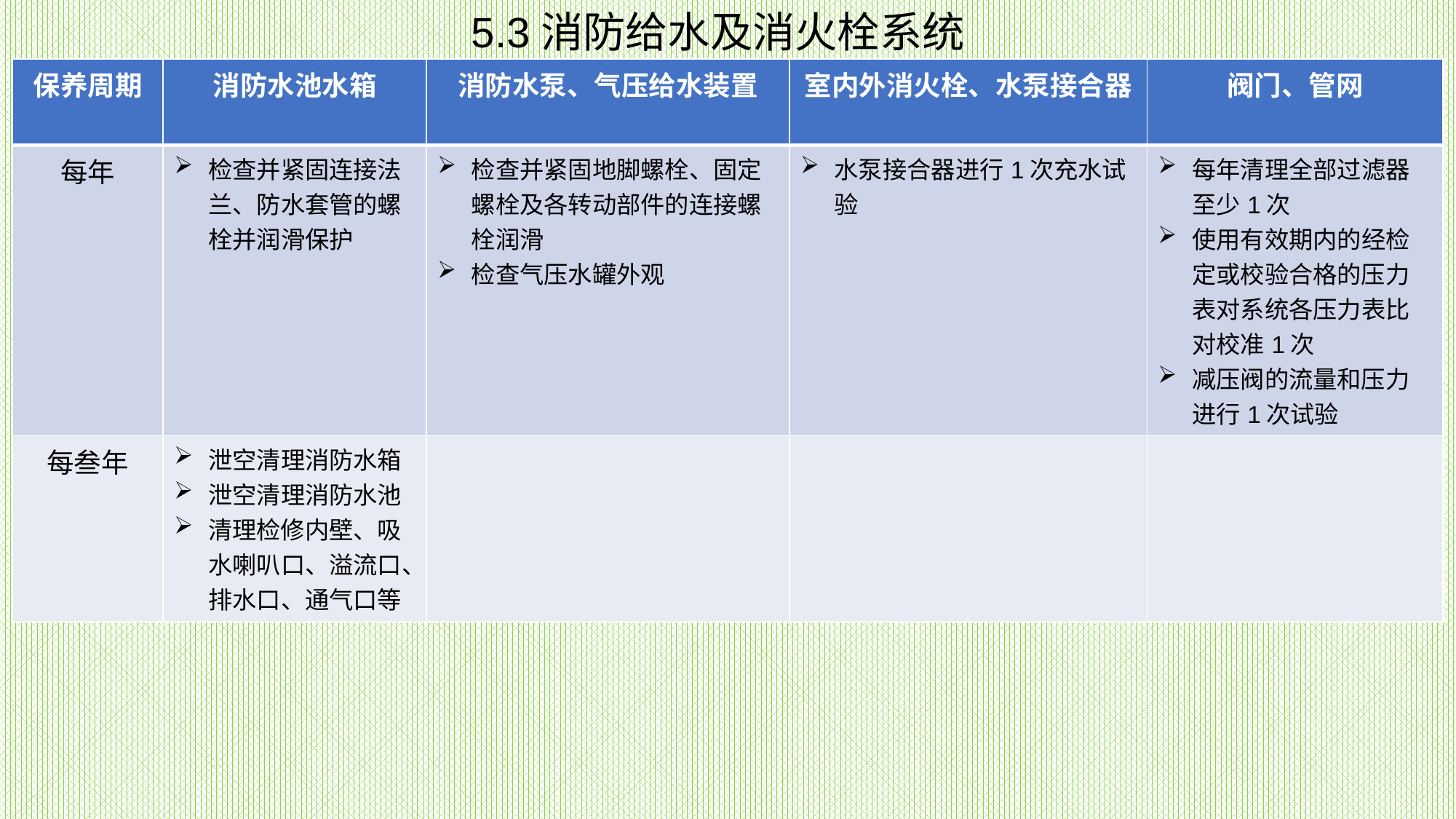

5.3消防给水及消火栓系统

| 保养周期 | 消防水池水箱 | 消防水泵、气压给水装置 | 室内外消火栓、水泵接合器 | 阀门、管网 |
| --- | --- | --- | --- | --- |
| 每年 | 检查并紧固连接法兰、防水套管的螺栓并润滑保护 | 检查并紧固地脚螺栓、固定螺栓及各转动部件的连接螺栓润滑 检查气压水罐外观 | 水泵接合器进行1次充水试验 | 每年清理全部过滤器至少1次 使用有效期内的经检定或校验合格的压力表对系统各压力表比对校准1次 减压阀的流量和压力进行1次试验 |
| 每叁年 | 泄空清理消防水箱 泄空清理消防水池 清理检修内壁、吸水喇叭口、溢流口、排水口、通气口等 |  |  |  |